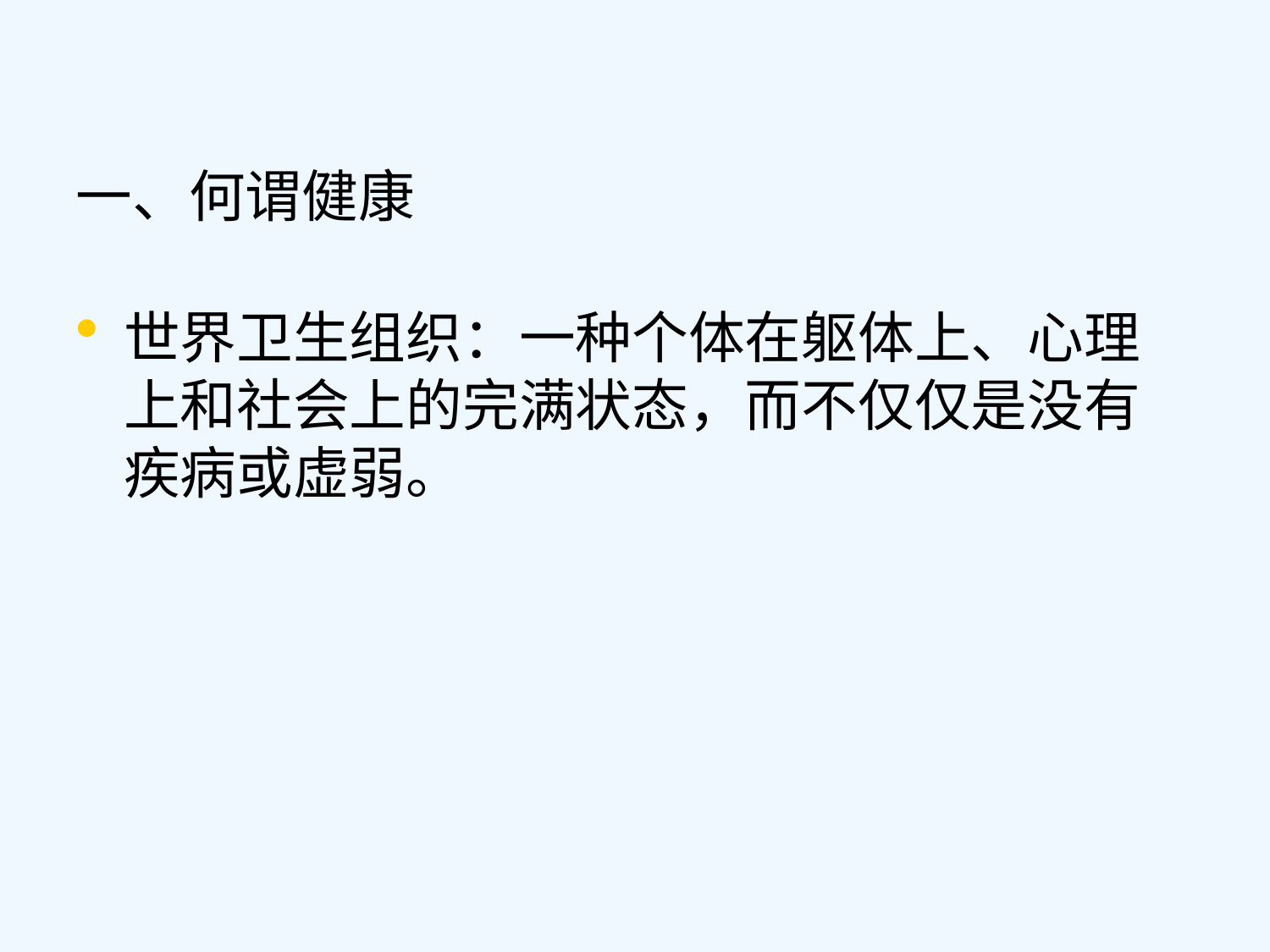

一、何谓健康
世界卫生组织：一种个体在躯体上、心理上和社会上的完满状态，而不仅仅是没有疾病或虚弱。